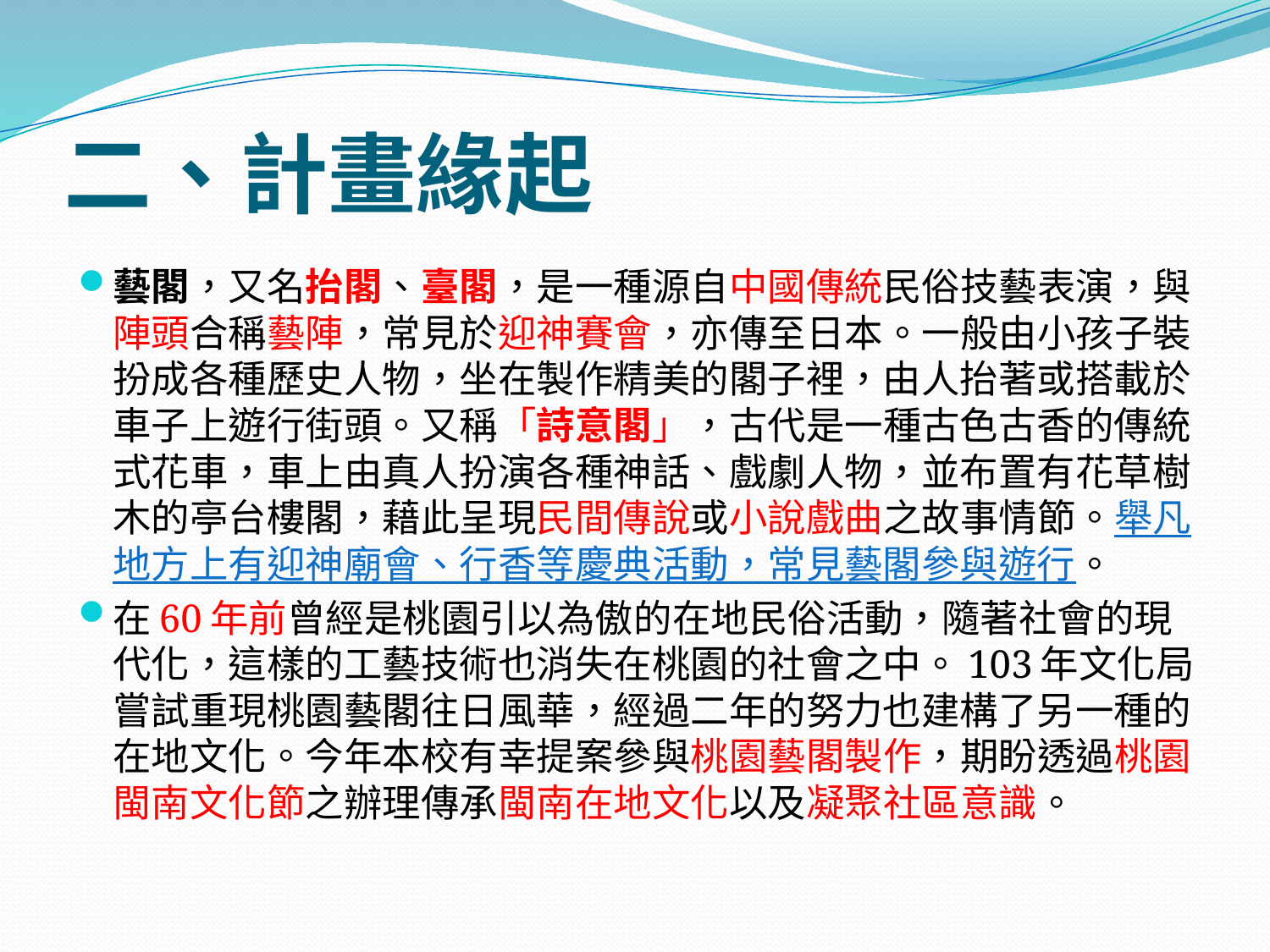

# 二、計畫緣起
藝閣，又名抬閣、臺閣，是一種源自中國傳統民俗技藝表演，與陣頭合稱藝陣，常見於迎神賽會，亦傳至日本。一般由小孩子裝扮成各種歷史人物，坐在製作精美的閣子裡，由人抬著或搭載於車子上遊行街頭。又稱「詩意閣」，古代是一種古色古香的傳統式花車，車上由真人扮演各種神話、戲劇人物，並布置有花草樹木的亭台樓閣，藉此呈現民間傳說或小說戲曲之故事情節。舉凡地方上有迎神廟會、行香等慶典活動，常見藝閣參與遊行。
在60年前曾經是桃園引以為傲的在地民俗活動，隨著社會的現代化，這樣的工藝技術也消失在桃園的社會之中。103年文化局嘗試重現桃園藝閣往日風華，經過二年的努力也建構了另一種的在地文化。今年本校有幸提案參與桃園藝閣製作，期盼透過桃園閩南文化節之辦理傳承閩南在地文化以及凝聚社區意識。